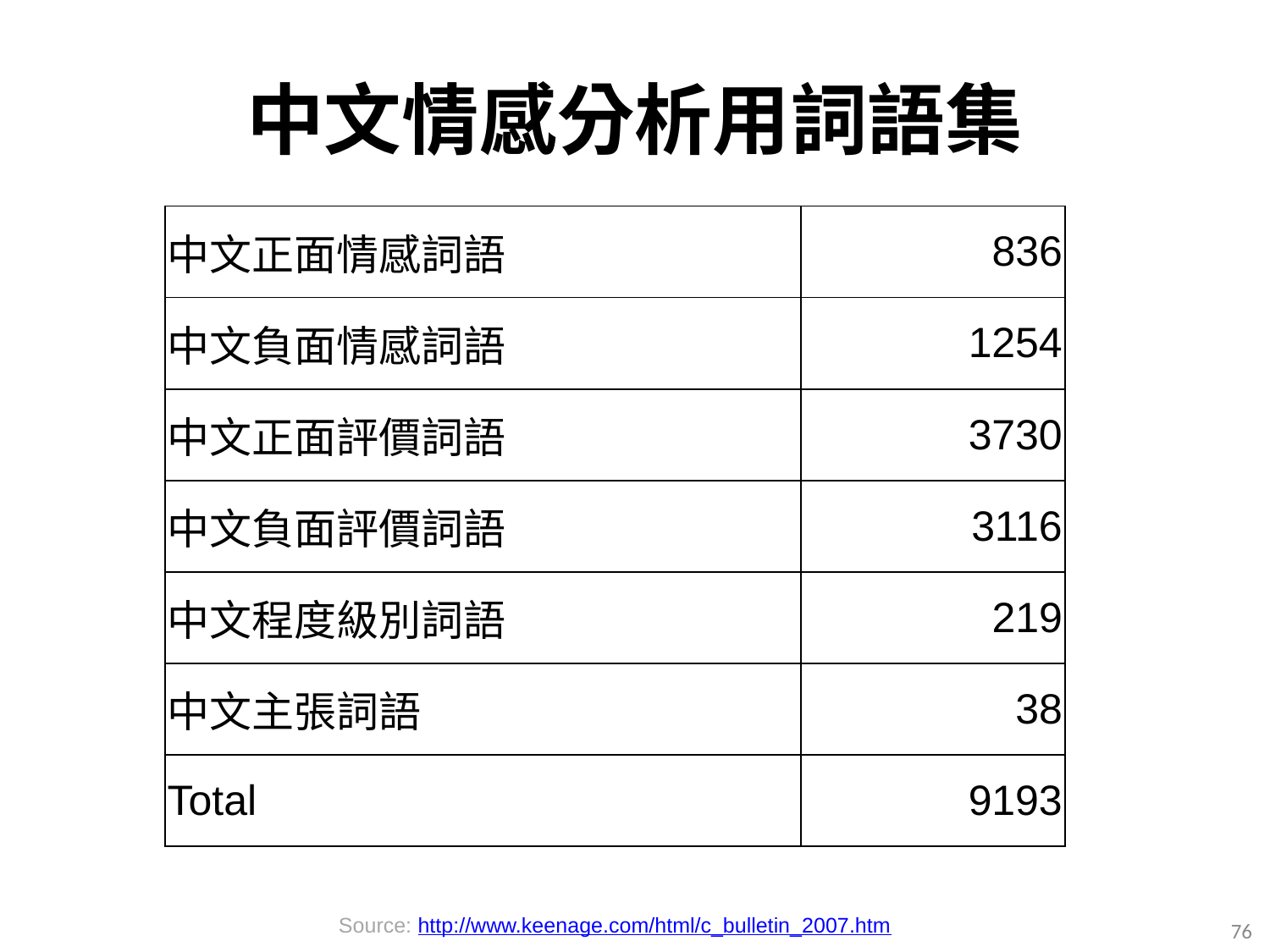

# 中文情感分析用詞語集
| 中文正面情感詞語 | 836 |
| --- | --- |
| 中文負面情感詞語 | 1254 |
| 中文正面評價詞語 | 3730 |
| 中文負面評價詞語 | 3116 |
| 中文程度級別詞語 | 219 |
| 中文主張詞語 | 38 |
| Total | 9193 |
76
Source: http://www.keenage.com/html/c_bulletin_2007.htm